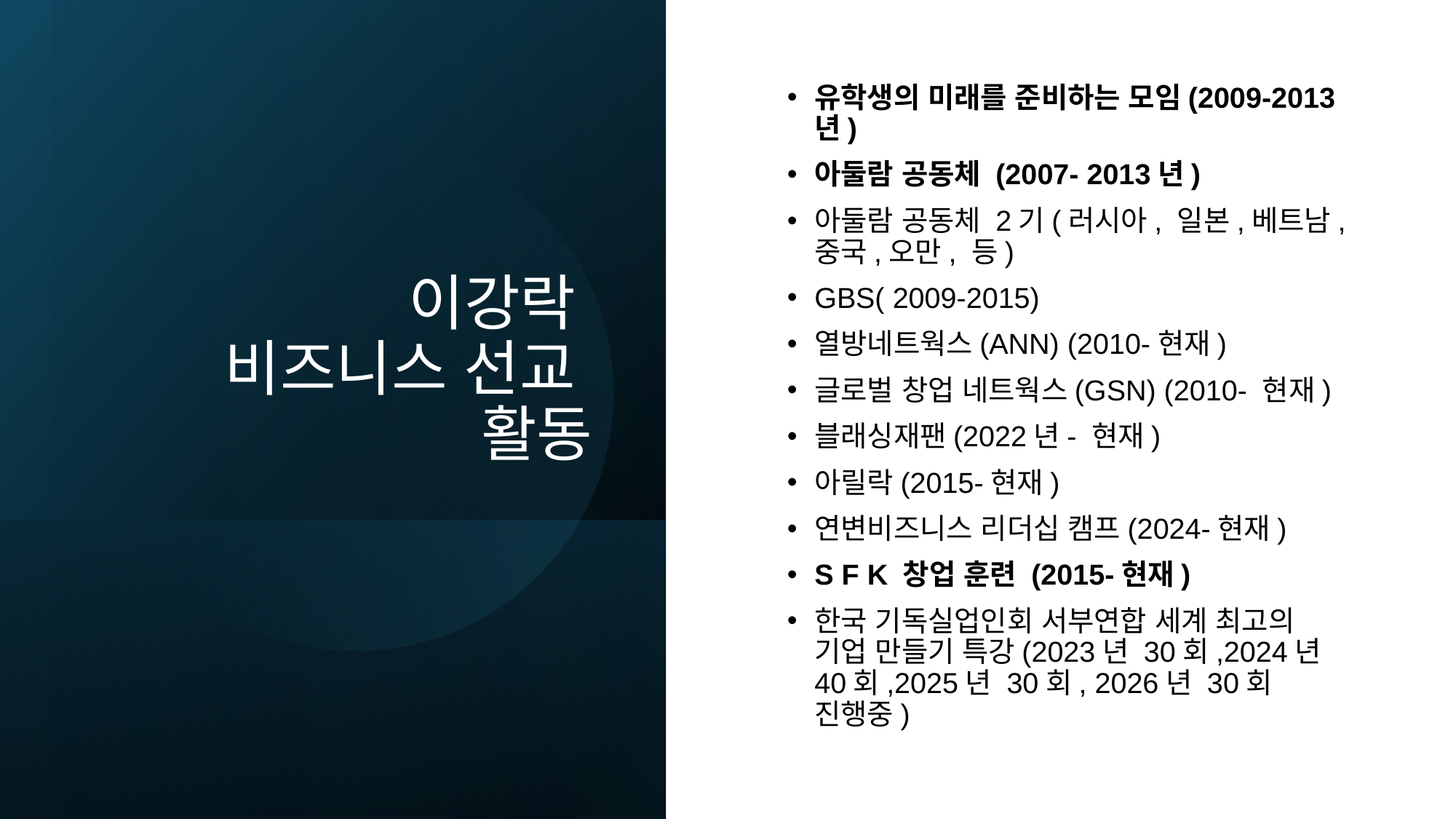

# 이강락 비즈니스 선교 활동

유학생의 미래를 준비하는 모임(2009-2013년)
아둘람 공동체 (2007- 2013년)
아둘람 공동체 2기(러시아, 일본,베트남,중국,오만, 등)
GBS( 2009-2015)
열방네트웍스(ANN) (2010-현재)
글로벌 창업 네트웍스(GSN) (2010- 현재)
블래싱재팬(2022년- 현재)
아릴락(2015-현재)
연변비즈니스 리더십 캠프(2024-현재)
S F K 창업 훈련 (2015-현재)
한국 기독실업인회 서부연합 세계 최고의 기업 만들기 특강(2023년 30회,2024년 40회,2025년 30회, 2026년 30회 진행중)